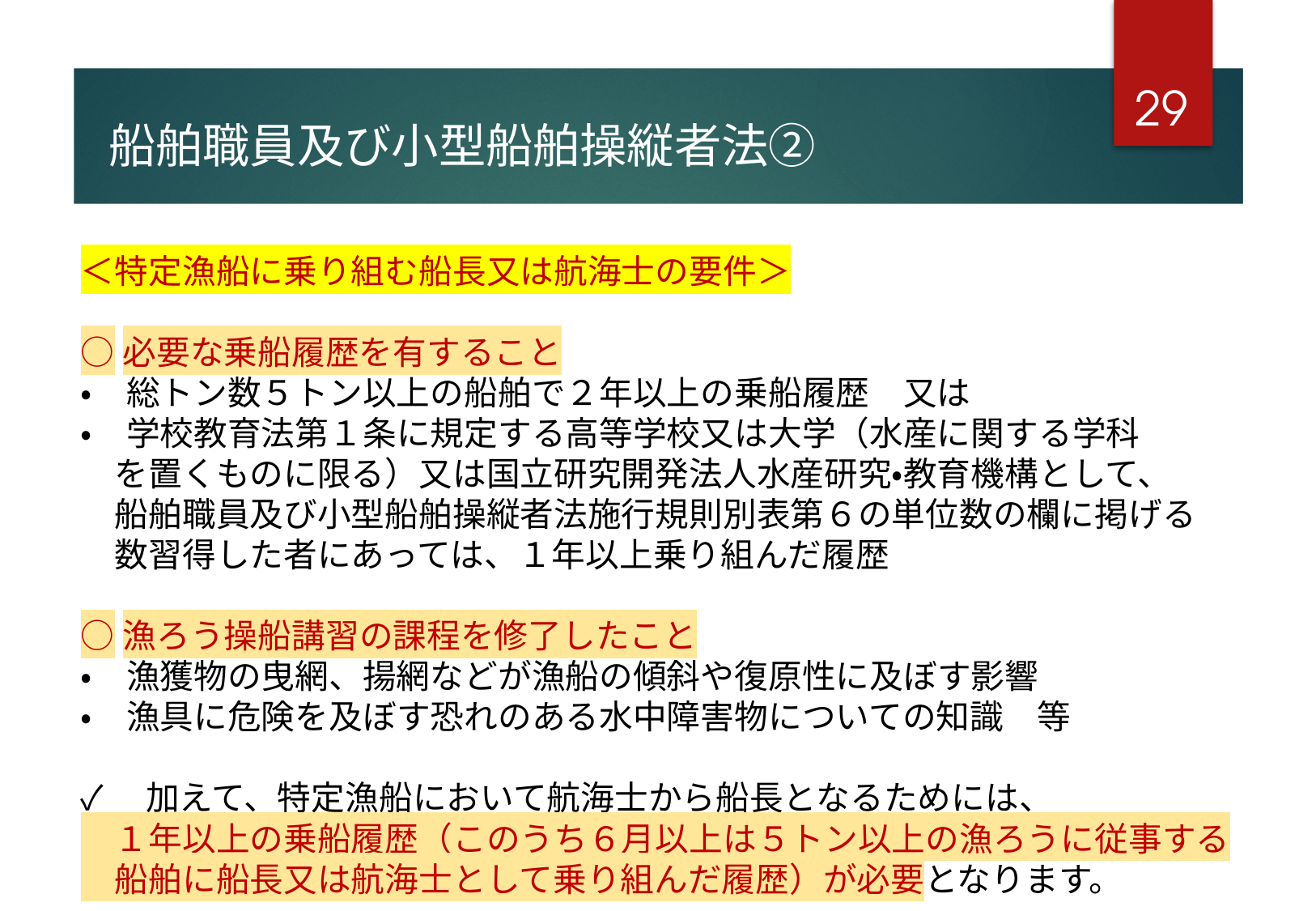

29
船舶職員及び小型船舶操縦者法②

＜特定漁船に乗り組む船長又は航海士の要件＞

○必要な乗船履歴を有すること
・　総トン数５トン以上の船舶で２年以上の乗船履歴　又は
・　学校教育法第１条に規定する高等学校又は大学（水産に関する学科
　を置くものに限る）又は国立研究開発法人水産研究・教育機構として、
　船舶職員及び小型船舶操縦者法施行規則別表第６の単位数の欄に掲げる
　数習得した者にあっては、１年以上乗り組んだ履歴

○漁ろう操船講習の課程を修了したこと
・　漁獲物の曳網、揚網などが漁船の傾斜や復原性に及ぼす影響
・　漁具に危険を及ぼす恐れのある水中障害物についての知識　等

✓　加えて、特定漁船において航海士から船長となるためには、
　１年以上の乗船履歴（このうち６月以上は５トン以上の漁ろうに従事する
　船舶に船長又は航海士として乗り組んだ履歴）が必要となります。
# Ⅰ.●●